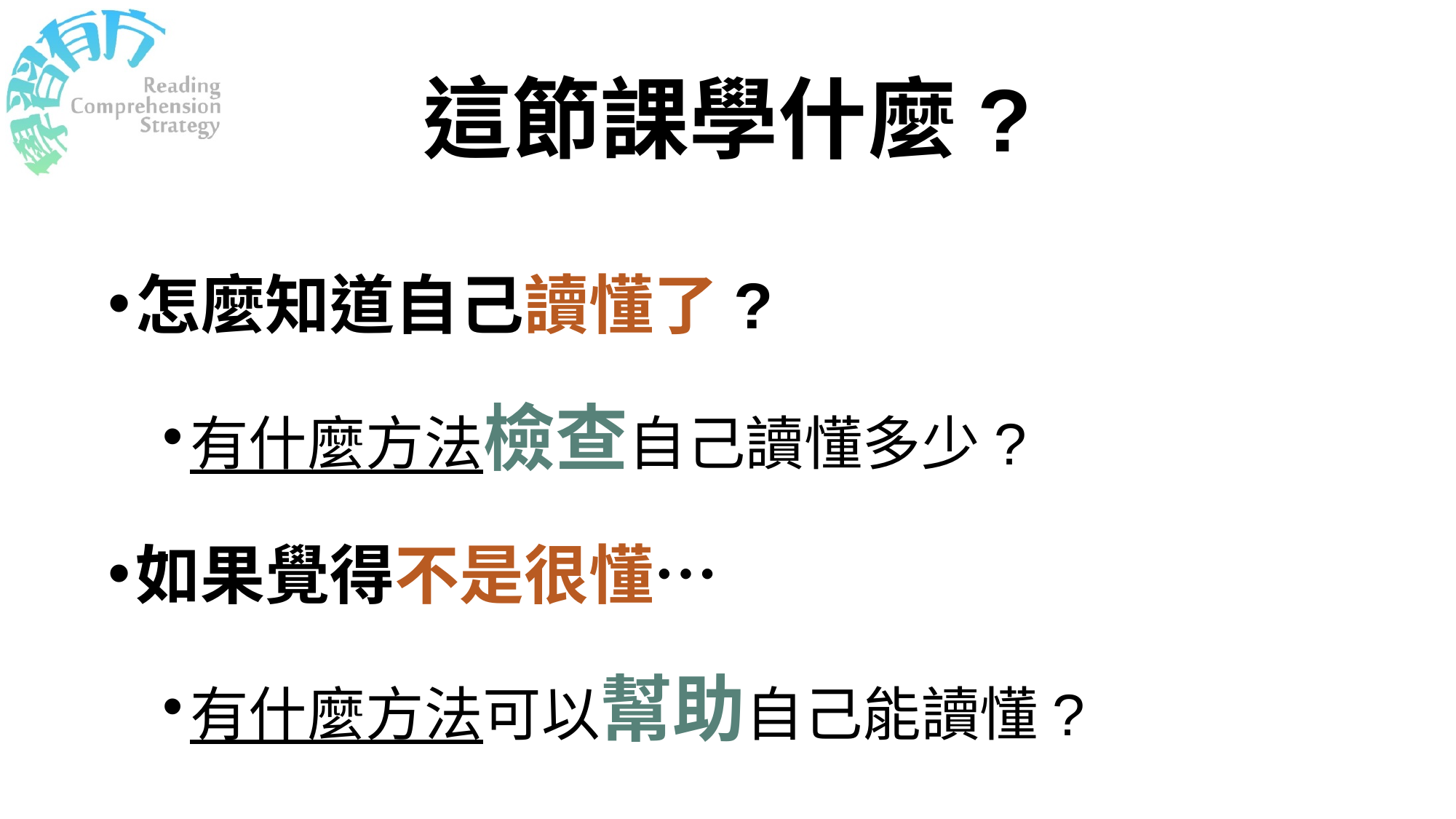

# 這節課學什麼?
怎麼知道自己讀懂了?
有什麼方法檢查自己讀懂多少?
如果覺得不是很懂…
有什麼方法可以幫助自己能讀懂?